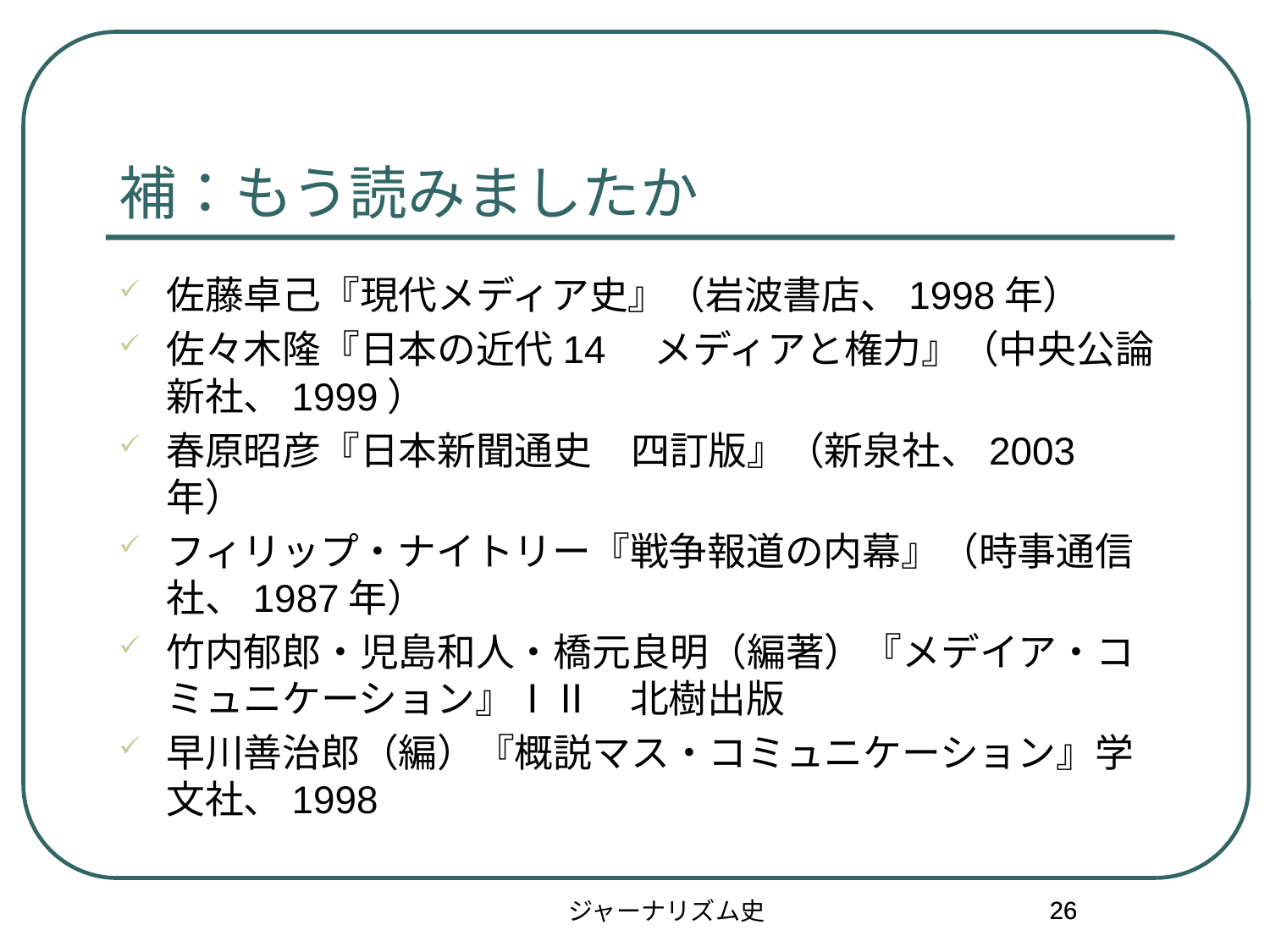

補：もう読みましたか
佐藤卓己『現代メディア史』（岩波書店、1998年）
佐々木隆『日本の近代14　メディアと権力』（中央公論新社、1999）
春原昭彦『日本新聞通史　四訂版』（新泉社、2003年）
フィリップ・ナイトリー『戦争報道の内幕』（時事通信社、1987年）
竹内郁郎・児島和人・橋元良明（編著）『メデイア・コミュニケーション』ⅠⅡ　北樹出版
早川善治郎（編）『概説マス・コミュニケーション』学文社、1998
26
26
ジャーナリズム史